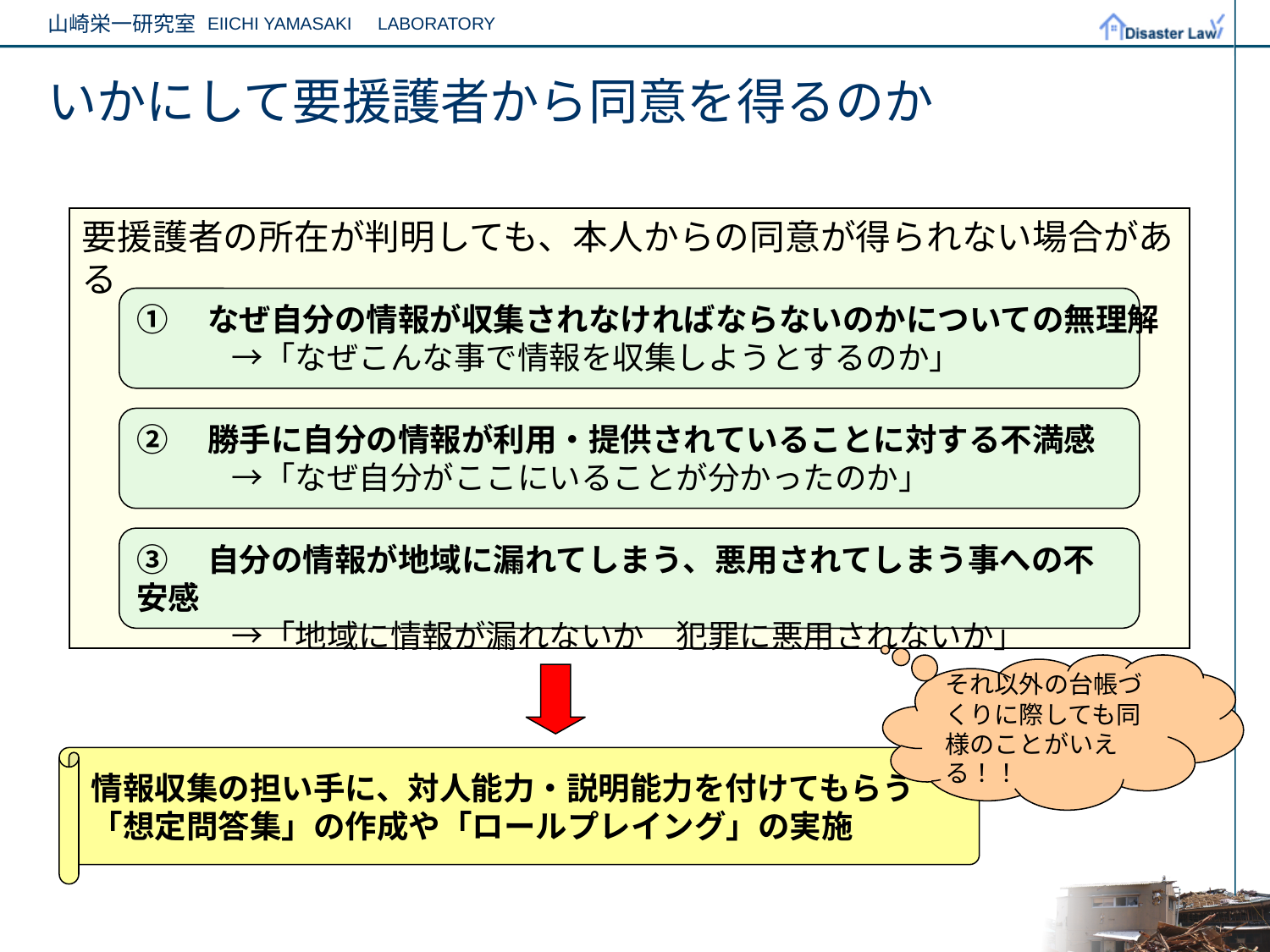

# いかにして要援護者から同意を得るのか
要援護者の所在が判明しても、本人からの同意が得られない場合がある
①　なぜ自分の情報が収集されなければならないのかについての無理解
　　　→「なぜこんな事で情報を収集しようとするのか」
②　勝手に自分の情報が利用・提供されていることに対する不満感
　　　→「なぜ自分がここにいることが分かったのか」
③　自分の情報が地域に漏れてしまう、悪用されてしまう事への不安感
　　　→「地域に情報が漏れないか　犯罪に悪用されないか」
それ以外の台帳づくりに際しても同様のことがいえる！！

情報収集の担い手に、対人能力・説明能力を付けてもらう
「想定問答集」の作成や「ロールプレイング」の実施